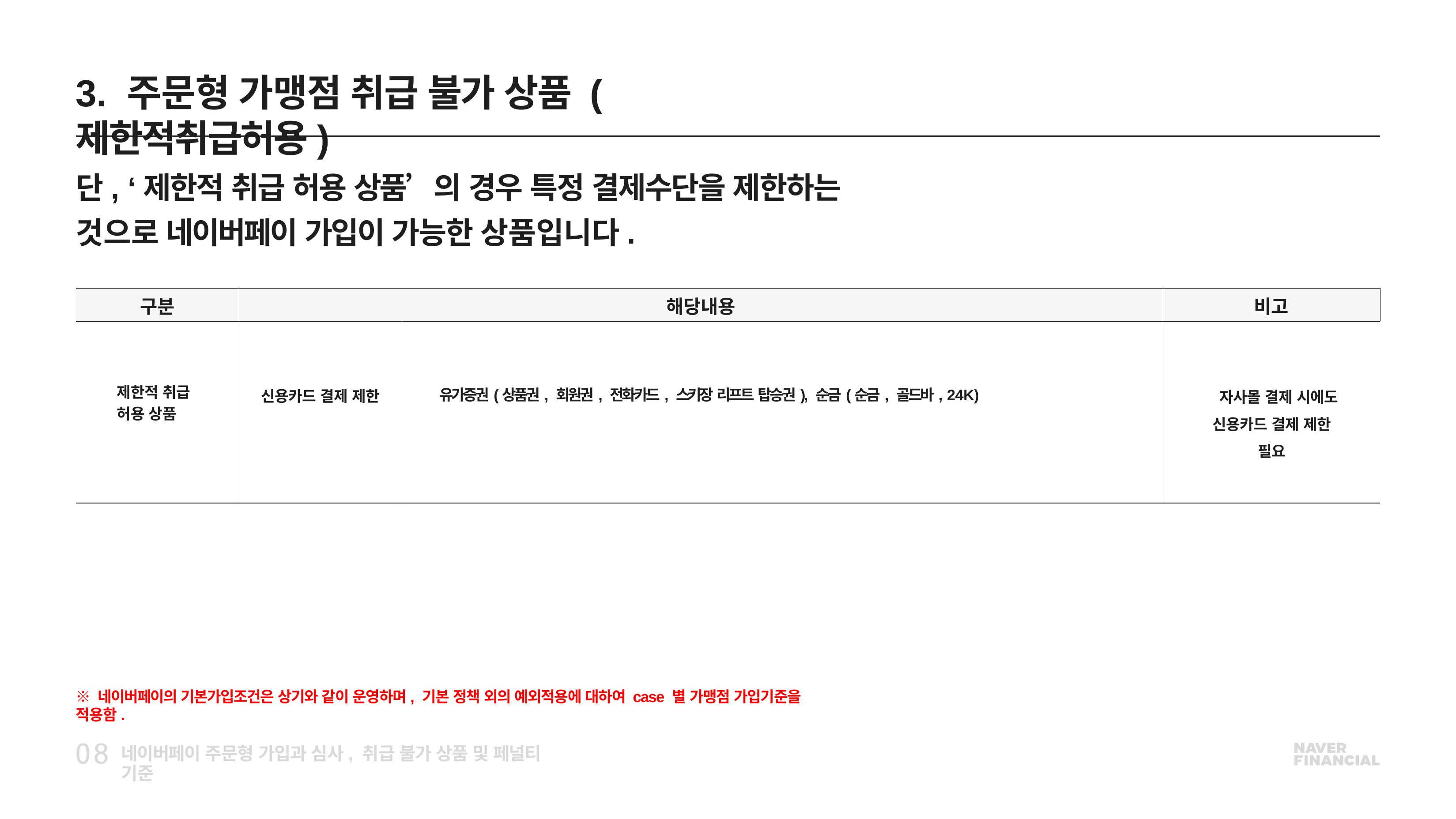

# 3. 주문형 가맹점 취급 불가 상품 (제한적취급허용)
단, ‘제한적 취급 허용 상품’의 경우 특정 결제수단을 제한하는 것으로 네이버페이 가입이 가능한 상품입니다.
| 구분 | 해당내용 |  | 비고 |
| --- | --- | --- | --- |
| 제한적 취급 허용 상품 | 신용카드 결제 제한 | 유가증권(상품권, 회원권, 전화카드, 스키장 리프트 탑승권), 순금(순금, 골드바, 24K) | 자사몰 결제 시에도 신용카드 결제 제한 필요 |
※ 네이버페이의 기본가입조건은 상기와 같이 운영하며, 기본 정책 외의 예외적용에 대하여 case 별 가맹점 가입기준을 적용함.
08
네이버페이 주문형 가입과 심사, 취급 불가 상품 및 페널티 기준